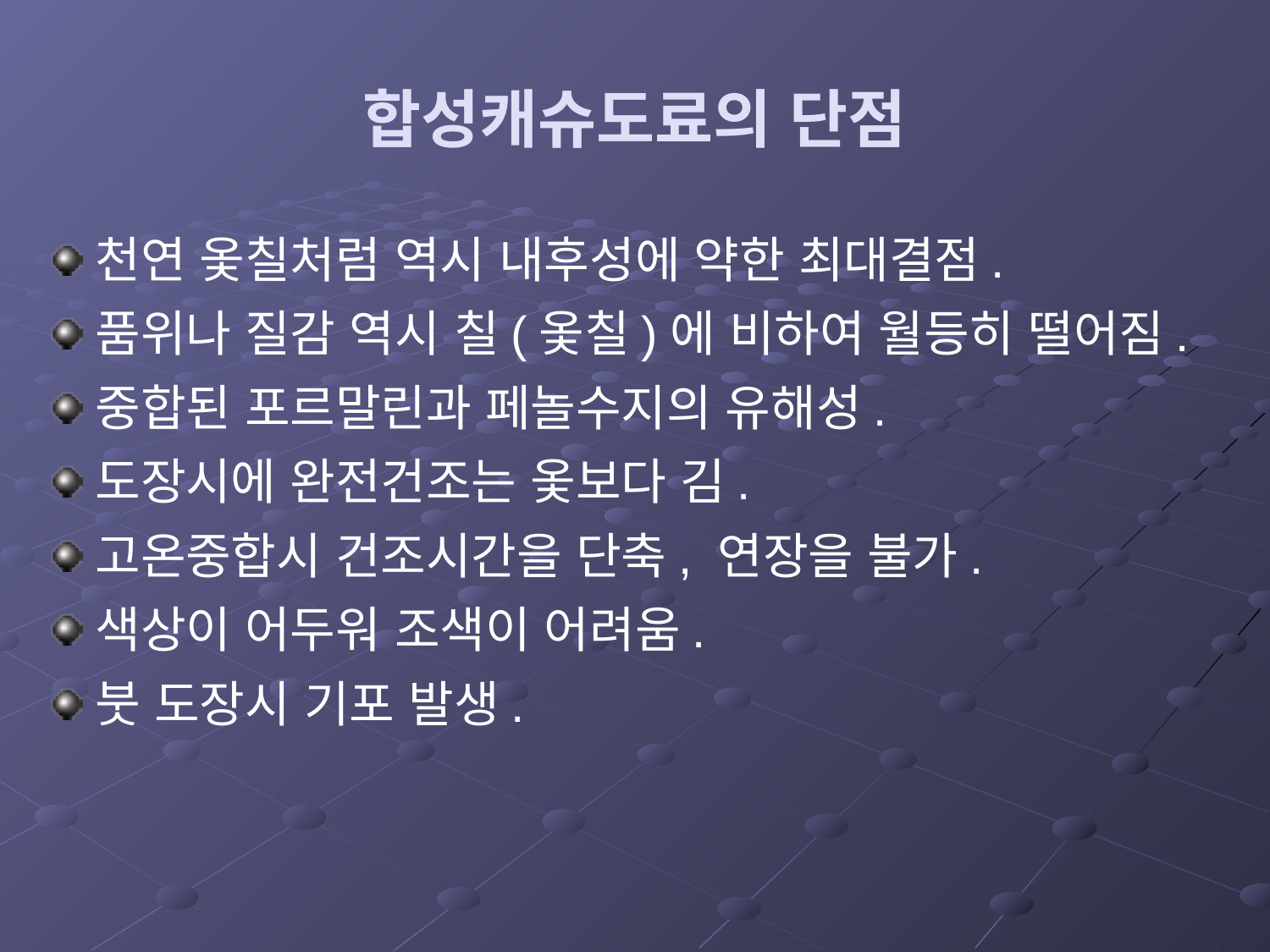

# 합성캐슈도료의 단점
천연 옻칠처럼 역시 내후성에 약한 최대결점.
품위나 질감 역시 칠(옻칠)에 비하여 월등히 떨어짐.
중합된 포르말린과 페놀수지의 유해성.
도장시에 완전건조는 옻보다 김.
고온중합시 건조시간을 단축, 연장을 불가.
색상이 어두워 조색이 어려움.
붓 도장시 기포 발생.